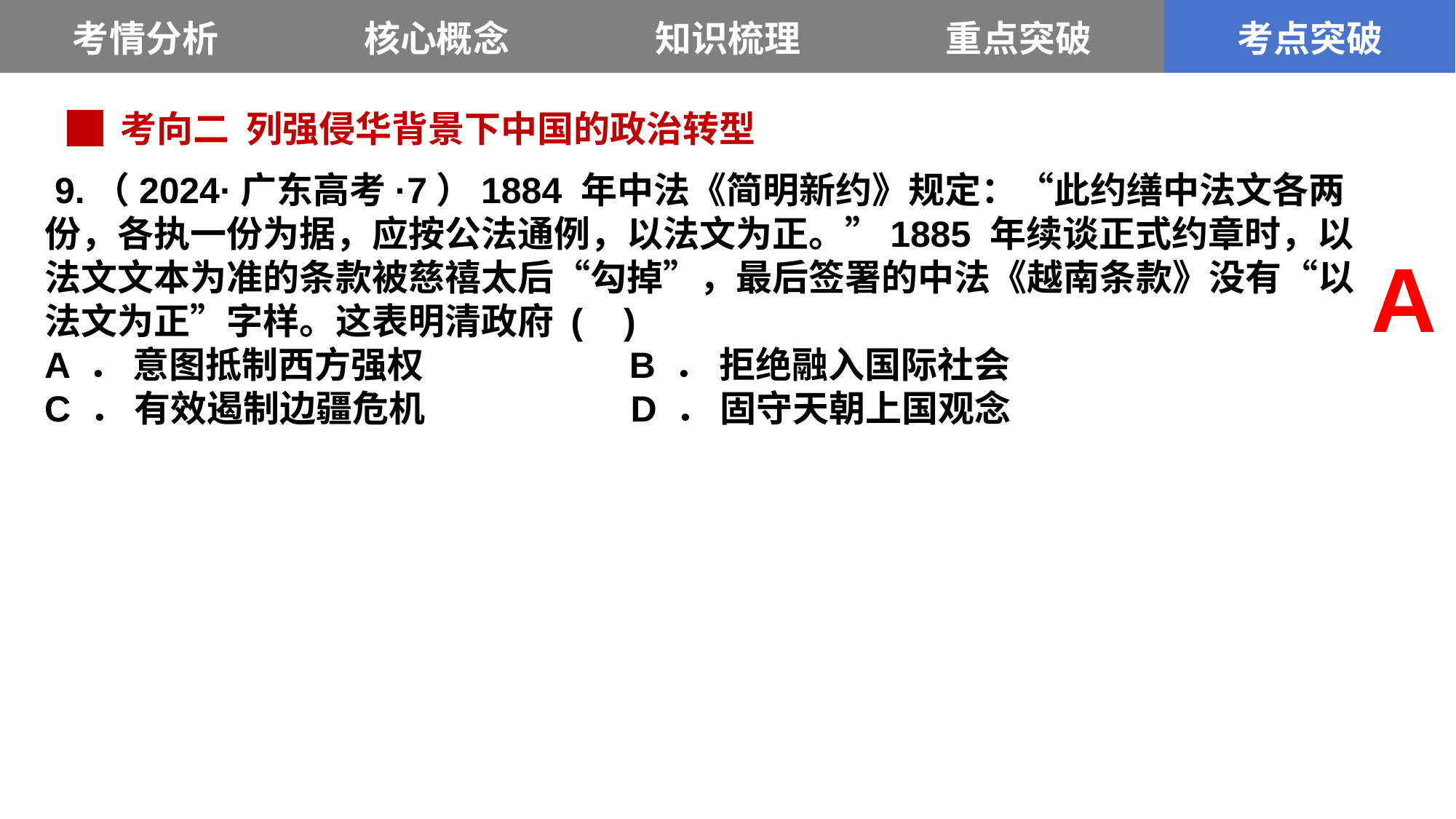

| 考情分析 | 核心概念 | 知识梳理 | 重点突破 | 考点突破 |
| --- | --- | --- | --- | --- |
█ 考向二  列强侵华背景下中国的政治转型
 9.（2024·广东高考·7）1884 年中法《简明新约》规定：“此约缮中法文各两份，各执一份为据，应按公法通例，以法文为正。”1885 年续谈正式约章时，以法文文本为准的条款被慈禧太后“勾掉”，最后签署的中法《越南条款》没有“以法文为正”字样。这表明清政府 (    )
A ． 意图抵制西方强权                        B ． 拒绝融入国际社会
C ． 有效遏制边疆危机                        D ． 固守天朝上国观念

A